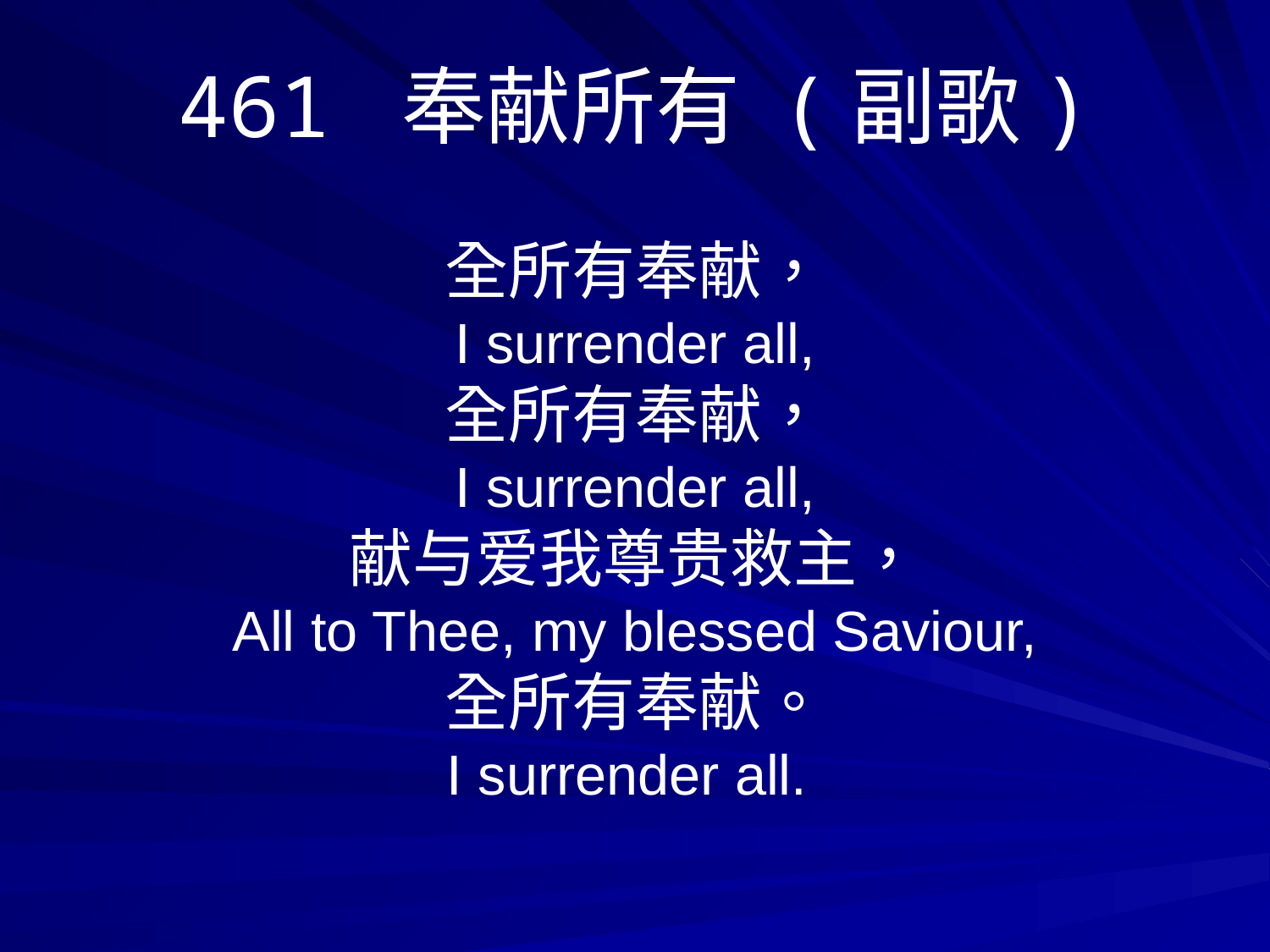

461 奉献所有 (副歌)

全所有奉献，
I surrender all,
全所有奉献，
I surrender all,
献与爱我尊贵救主，
All to Thee, my blessed Saviour,
全所有奉献。
I surrender all.